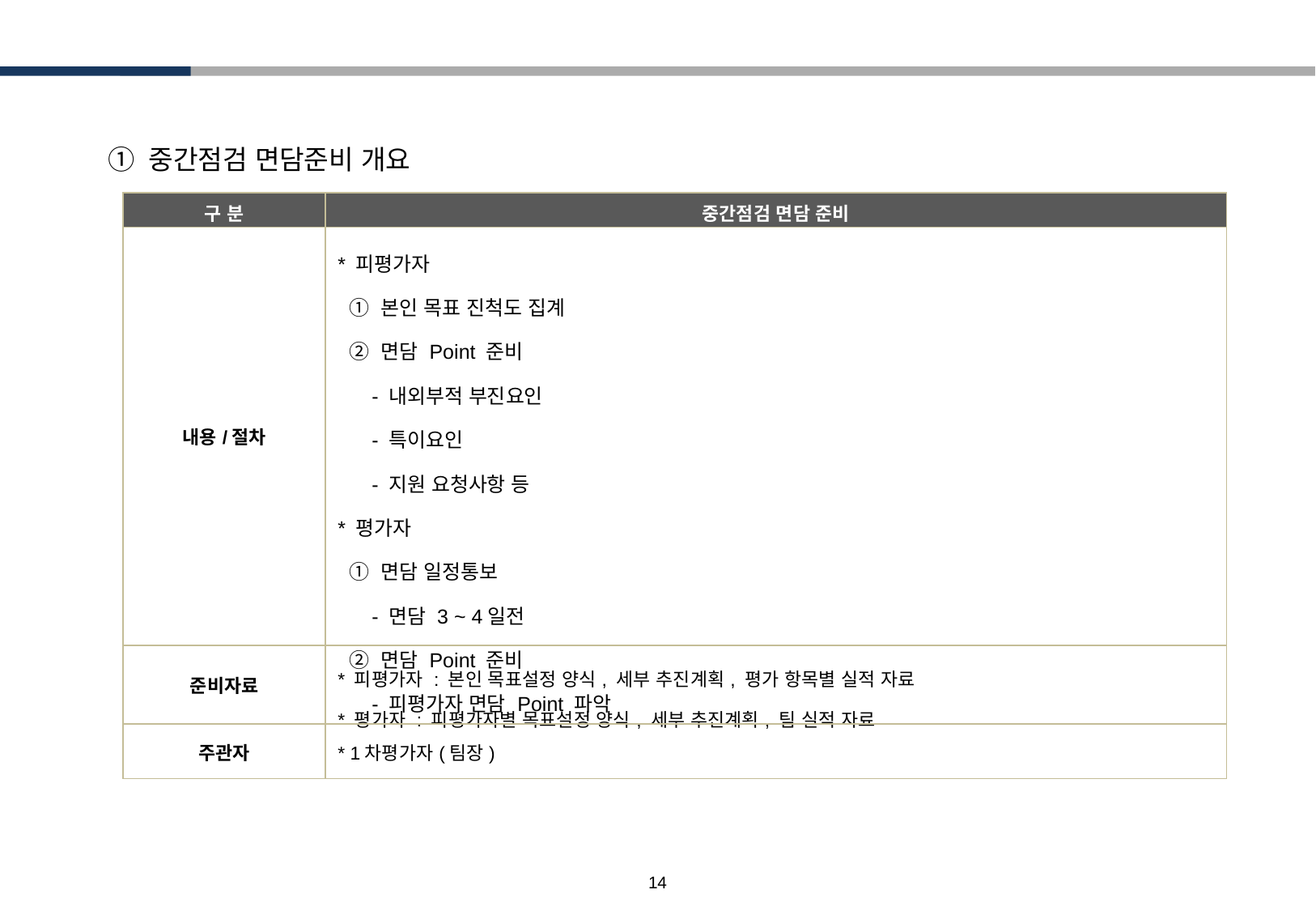

3. 단계별 세부내용
        ① 중간점검 면담준비 개요
| 구 분 | 중간점검 면담 준비 |
| --- | --- |
| 내용/절차 | \* 피평가자 ① 본인 목표 진척도 집계 ② 면담 Point 준비 - 내외부적 부진요인 - 특이요인 - 지원 요청사항 등 \* 평가자 ① 면담 일정통보 - 면담 3 ~ 4일전 ② 면담 Point 준비 - 피평가자 면담 Point 파악 |
| 준비자료 | \* 피평가자 : 본인 목표설정 양식, 세부 추진계획, 평가 항목별 실적 자료 \* 평가자 : 피평가자별 목표설정 양식, 세부 추진계획, 팀 실적 자료 |
| 주관자 | \* 1차평가자(팀장) |
14